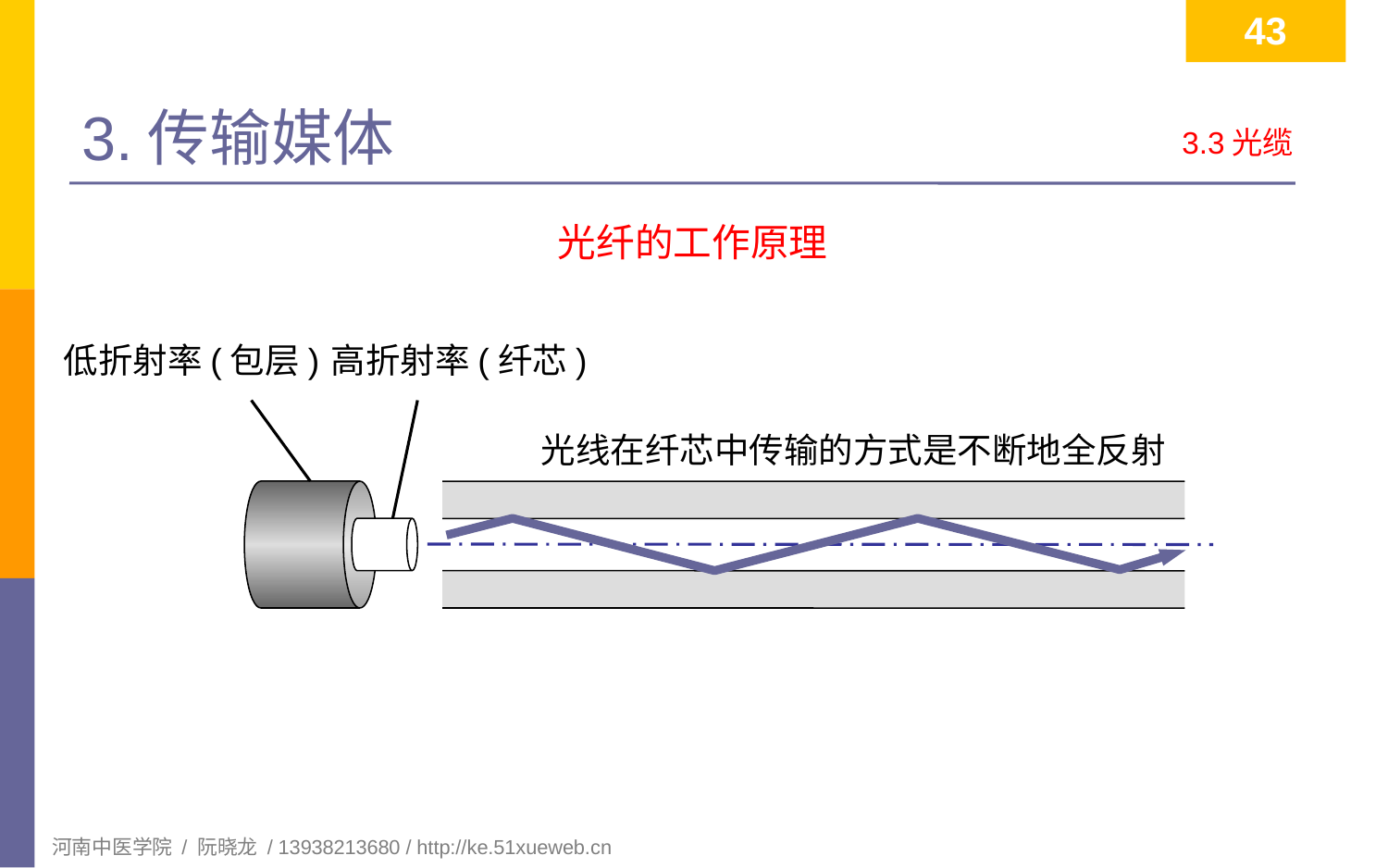

43
# 3.传输媒体
3.3光缆
光纤的工作原理
低折射率(包层)
高折射率(纤芯)

光线在纤芯中传输的方式是不断地全反射